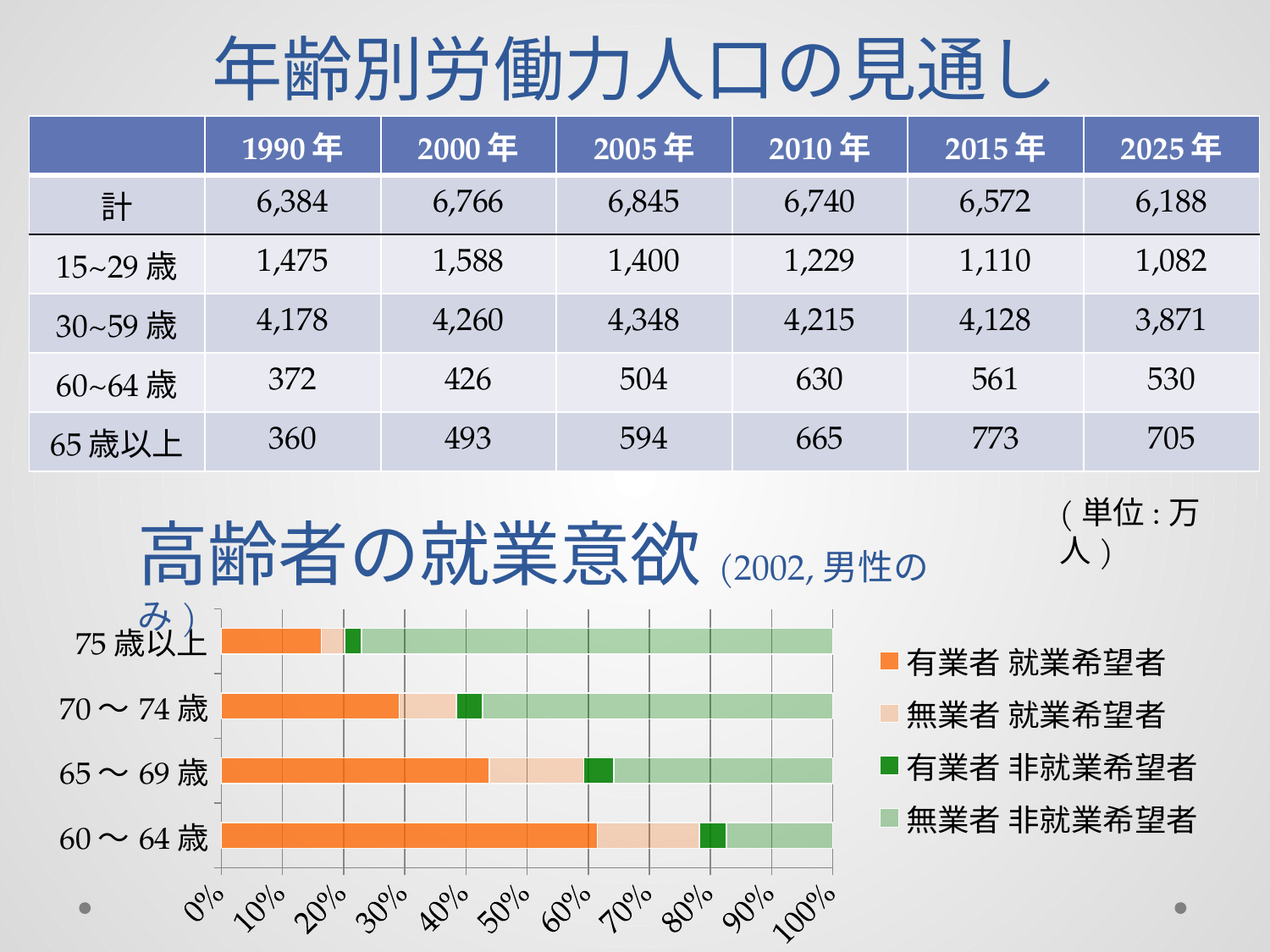

# 年齢別労働力人口の見通し
|  | 1990年 | 2000年 | 2005年 | 2010年 | 2015年 | 2025年 |
| --- | --- | --- | --- | --- | --- | --- |
| 計 | 6,384 | 6,766 | 6,845 | 6,740 | 6,572 | 6,188 |
| 15~29歳 | 1,475 | 1,588 | 1,400 | 1,229 | 1,110 | 1,082 |
| 30~59歳 | 4,178 | 4,260 | 4,348 | 4,215 | 4,128 | 3,871 |
| 60~64歳 | 372 | 426 | 504 | 630 | 561 | 530 |
| 65歳以上 | 360 | 493 | 594 | 665 | 773 | 705 |
(単位:万人)
高齢者の就業意欲(2002,男性のみ)

### Chart

| Category | 有業者 就業希望者 | 無業者 就業希望者 | 有業者 非就業希望者 | 無業者 非就業希望者 |
|---|---|---|---|---|
| 60〜64歳 | 61.1 | 16.6 | 4.4 | 17.3 |
| 65〜69歳 | 43.6 | 15.4 | 4.9 | 35.6 |
| 70〜74歳 | 28.9 | 9.3 | 4.3 | 56.9 |
| 75歳以上 | 16.2 | 3.8 | 2.8 | 76.5 |